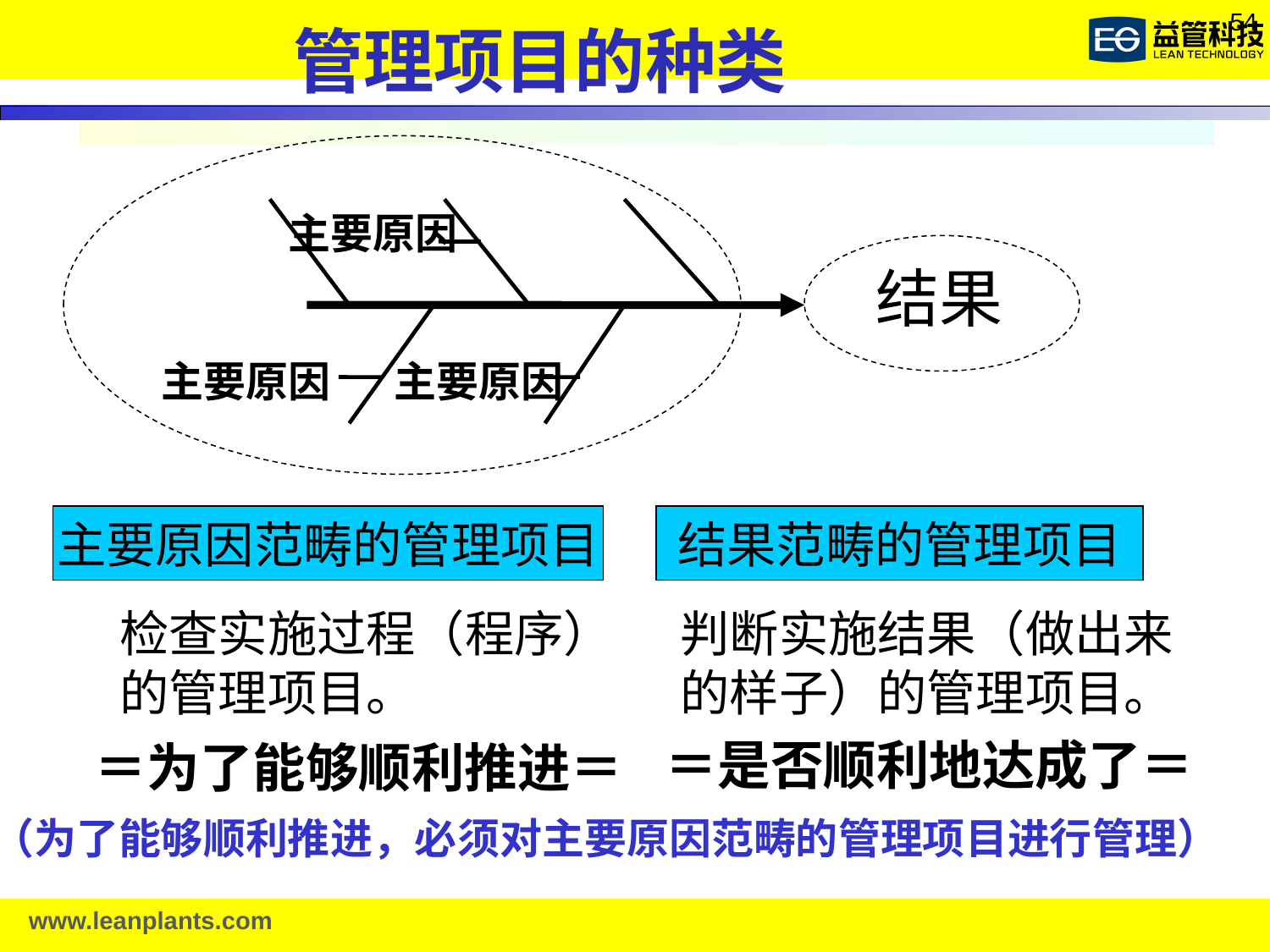

管理项目的种类
54

主要原因

结果

主要原因
主要原因

主要原因范畴的管理项目
结果范畴的管理项目
检查实施过程（程序）
的管理项目。
判断实施结果（做出来
的样子）的管理项目。
＝是否顺利地达成了＝
＝为了能够顺利推进＝
（为了能够顺利推进，必须对主要原因范畴的管理项目进行管理）